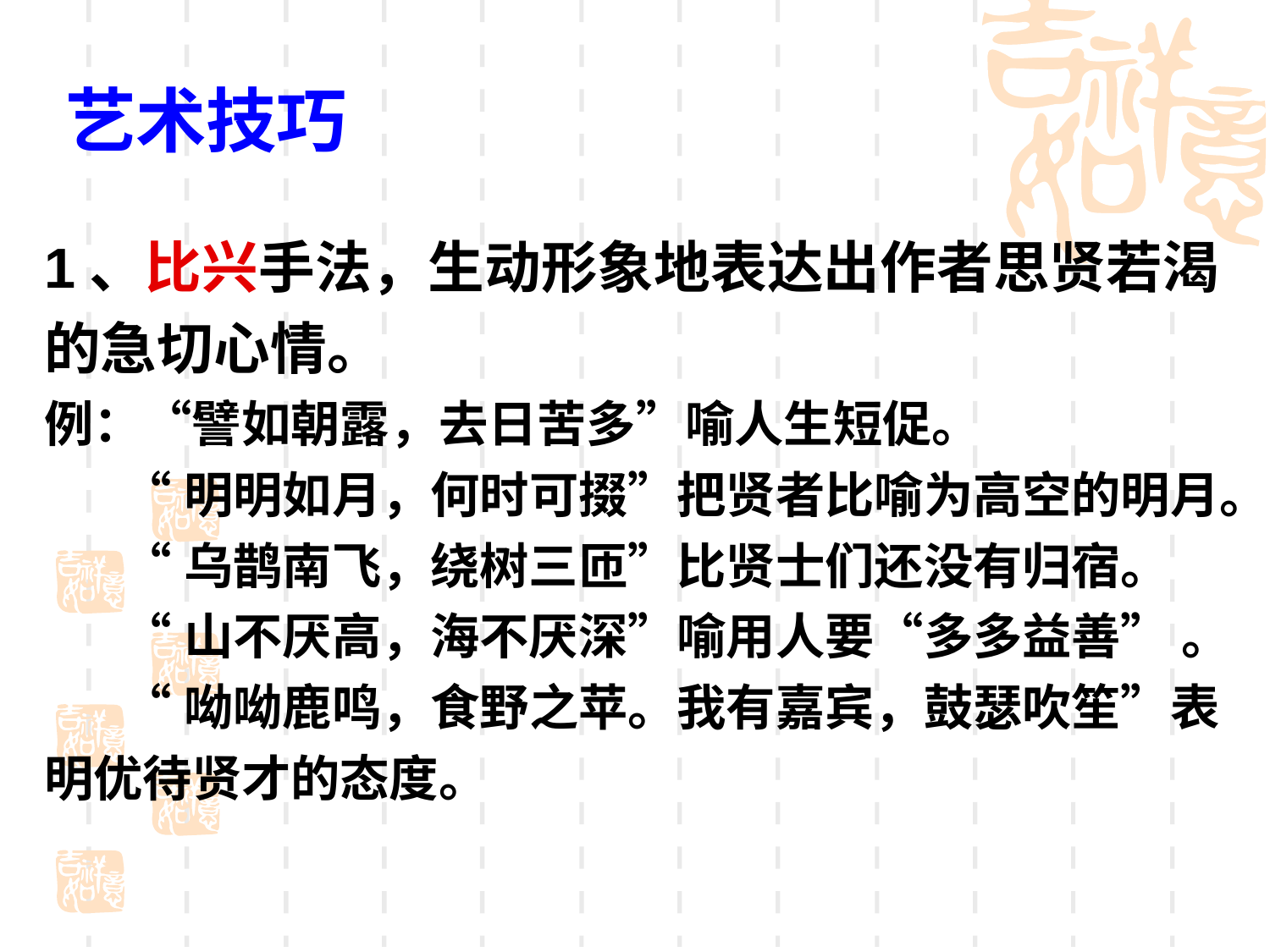

艺术技巧
1、比兴手法，生动形象地表达出作者思贤若渴的急切心情。
例：“譬如朝露，去日苦多”喻人生短促。
       “明明如月，何时可掇”把贤者比喻为高空的明月。
       “乌鹊南飞，绕树三匝”比贤士们还没有归宿。
       “山不厌高，海不厌深”喻用人要“多多益善” 。
       “呦呦鹿鸣，食野之苹。我有嘉宾，鼓瑟吹笙”表明优待贤才的态度。